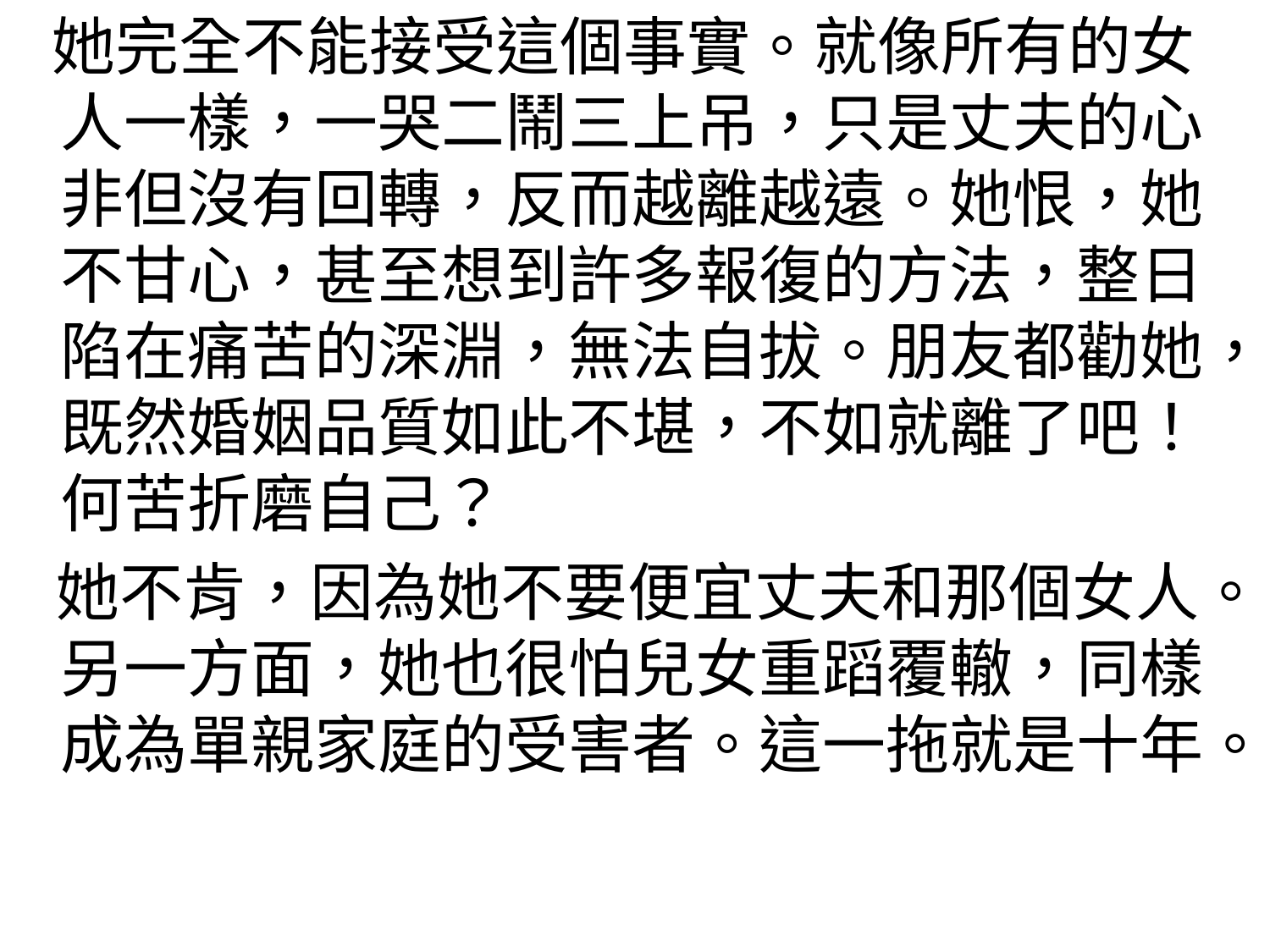

她完全不能接受這個事實。就像所有的女人一樣，一哭二鬧三上吊，只是丈夫的心非但沒有回轉，反而越離越遠。她恨，她不甘心，甚至想到許多報復的方法，整日陷在痛苦的深淵，無法自拔。朋友都勸她，既然婚姻品質如此不堪，不如就離了吧！何苦折磨自己？
  她不肯，因為她不要便宜丈夫和那個女人。另一方面，她也很怕兒女重蹈覆轍，同樣成為單親家庭的受害者。這一拖就是十年。